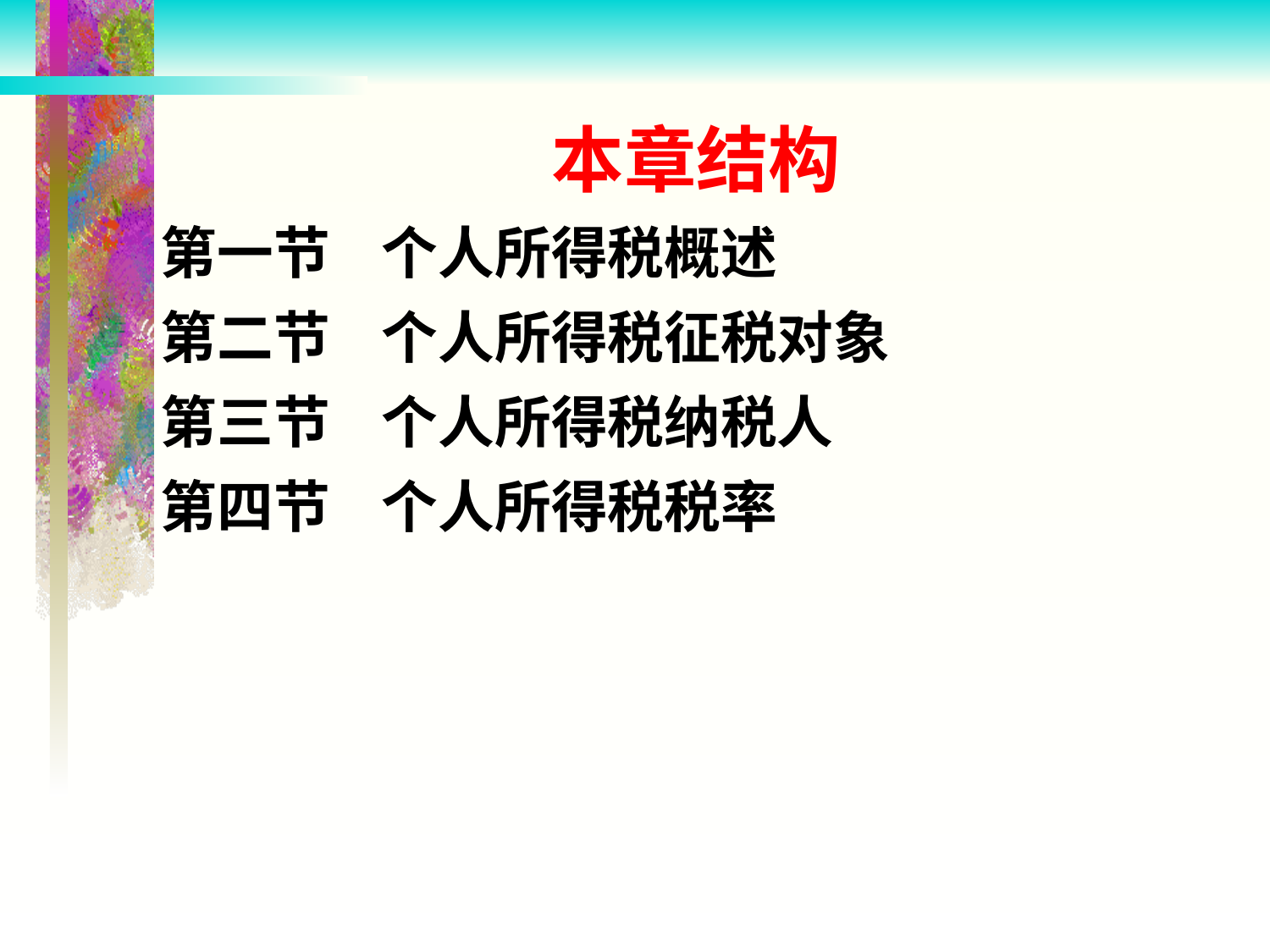

本章结构
第一节    个人所得税概述
第二节    个人所得税征税对象
第三节    个人所得税纳税人
第四节    个人所得税税率